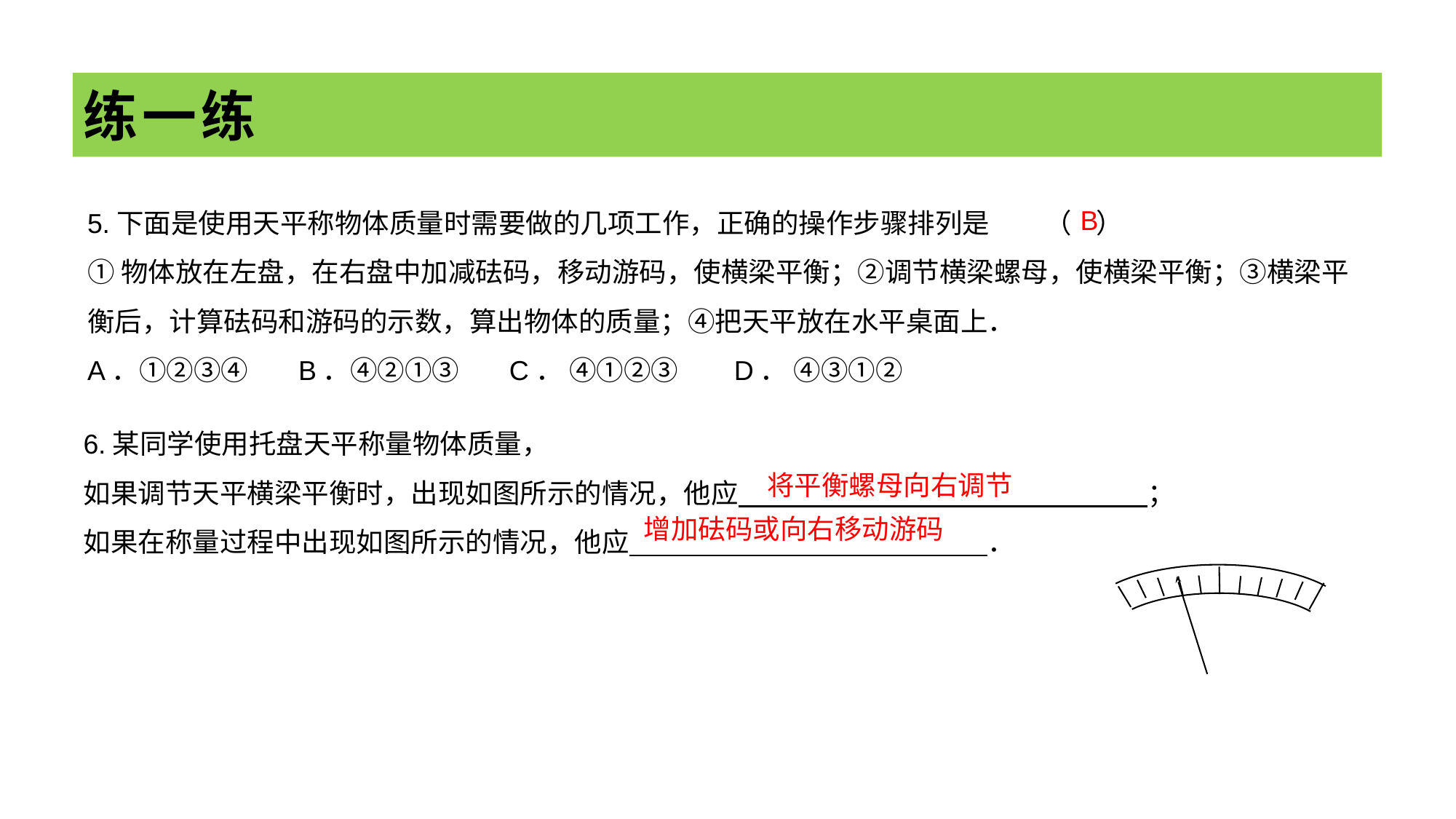

# 练一练
5.下面是使用天平称物体质量时需要做的几项工作，正确的操作步骤排列是　　（    ）
①物体放在左盘，在右盘中加减砝码，移动游码，使横梁平衡；②调节横梁螺母，使横梁平衡；③横梁平衡后，计算砝码和游码的示数，算出物体的质量；④把天平放在水平桌面上．
A．①②③④       B．④②①③       C． ④①②③        D． ④③①②
B
6.某同学使用托盘天平称量物体质量，
如果调节天平横梁平衡时，出现如图所示的情况，他应　　　　　　　　　　　　　　　；
如果在称量过程中出现如图所示的情况，他应　　　　　　     　　　　　　．
将平衡螺母向右调节
增加砝码或向右移动游码